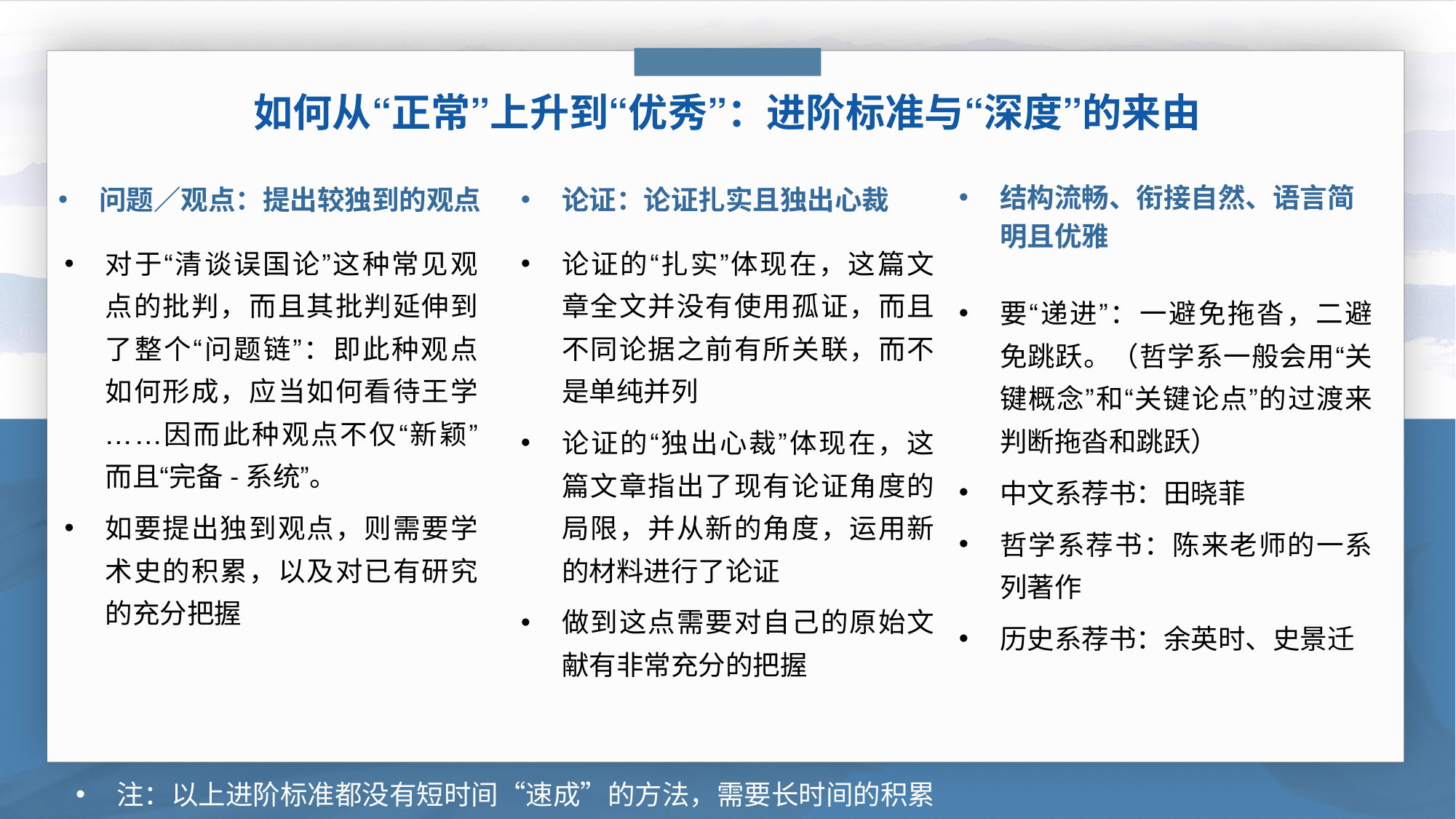

如何从“正常”上升到“优秀”：进阶标准与“深度”的来由
结构流畅、衔接自然、语言简明且优雅
问题／观点：提出较独到的观点
论证：论证扎实且独出心裁
对于“清谈误国论”这种常见观点的批判，而且其批判延伸到了整个“问题链”：即此种观点如何形成，应当如何看待王学……因而此种观点不仅“新颖”而且“完备-系统”。
如要提出独到观点，则需要学术史的积累，以及对已有研究的充分把握
论证的“扎实”体现在，这篇文章全文并没有使用孤证，而且不同论据之前有所关联，而不是单纯并列
论证的“独出心裁”体现在，这篇文章指出了现有论证角度的局限，并从新的角度，运用新的材料进行了论证
做到这点需要对自己的原始文献有非常充分的把握
要“递进”：一避免拖沓，二避免跳跃。（哲学系一般会用“关键概念”和“关键论点”的过渡来判断拖沓和跳跃）
中文系荐书：田晓菲
哲学系荐书：陈来老师的一系列著作
历史系荐书：余英时、史景迁
注：以上进阶标准都没有短时间“速成”的方法，需要长时间的积累